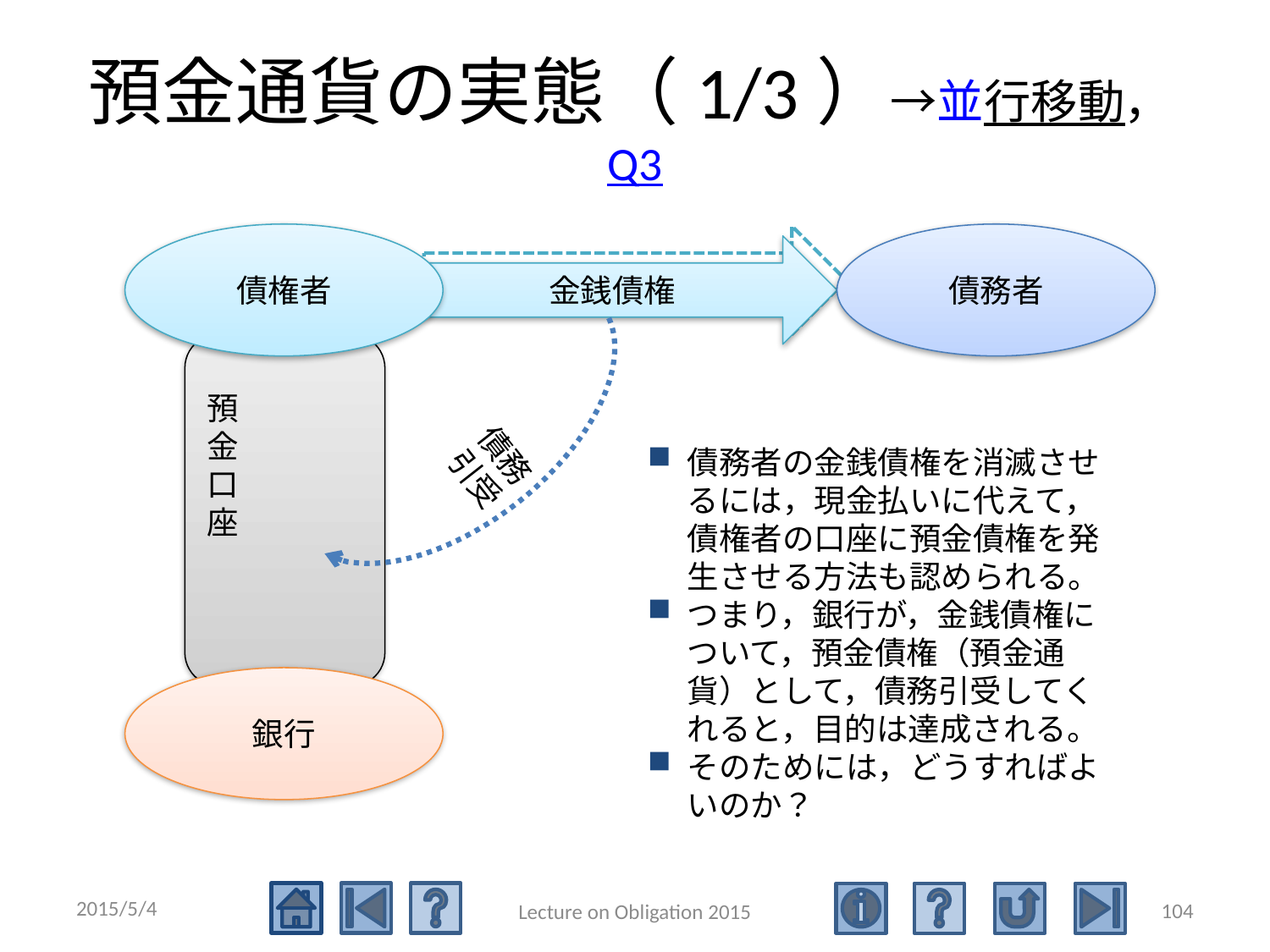

# 預金通貨の実態（1/3）→並行移動，Q3
債権者
債務者
債権
債務引受
金銭債権

預
金
口
座
債務者の金銭債権を消滅させるには，現金払いに代えて，債権者の口座に預金債権を発生させる方法も認められる。
つまり，銀行が，金銭債権について，預金債権（預金通貨）として，債務引受してくれると，目的は達成される。
そのためには，どうすればよいのか？
銀行
2015/5/4
104
Lecture on Obligation 2015